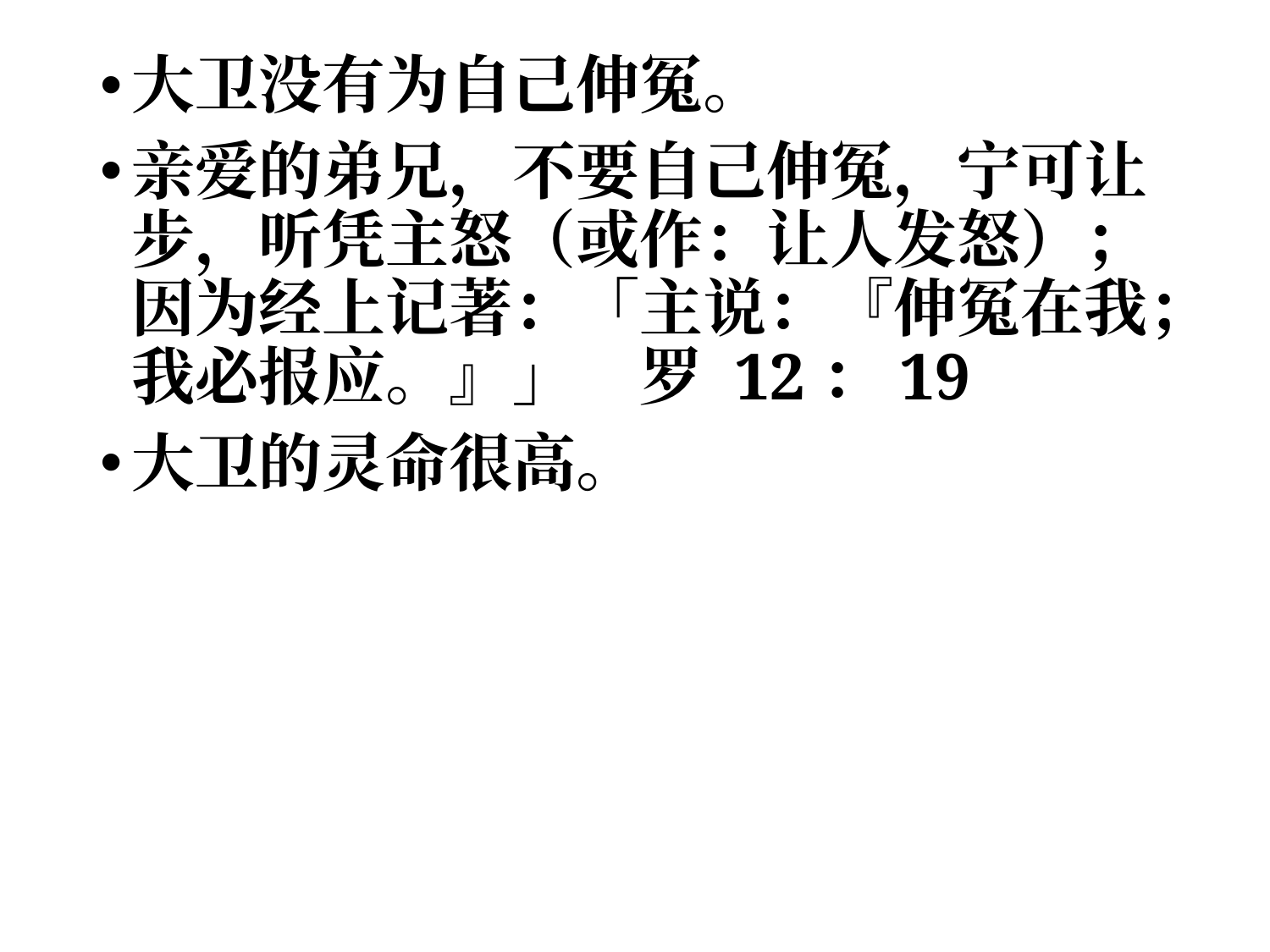

大卫没有为自己伸冤。
亲爱的弟兄，不要自己伸冤，宁可让步，听凭主怒（或作：让人发怒）；因为经上记著：「主说：『伸冤在我；我必报应。』」 	罗 12：19
大卫的灵命很高。